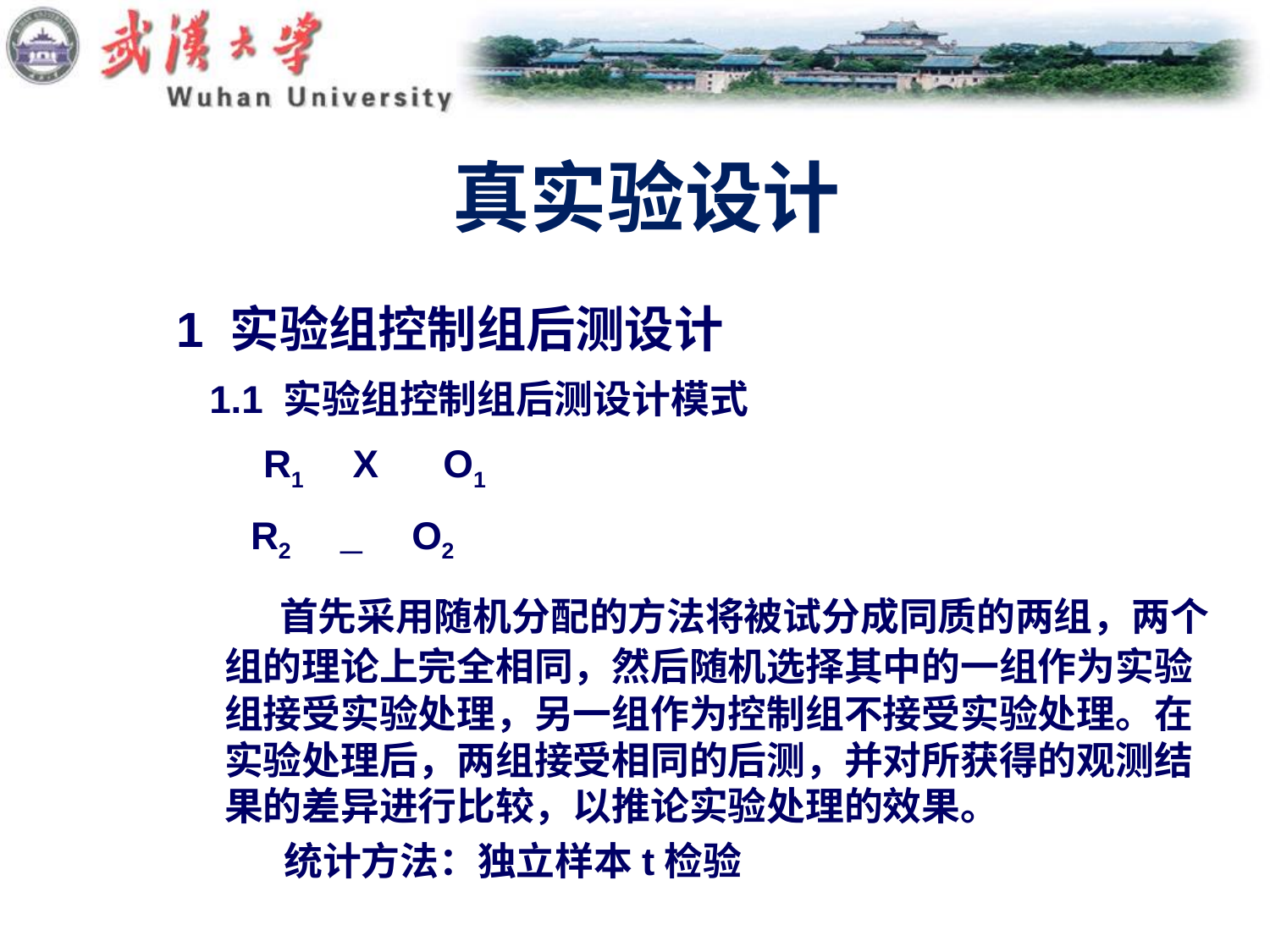

# 真实验设计
1 实验组控制组后测设计
   1.1 实验组控制组后测设计模式
        R1        X      O1
            R2        —        O2
       首先采用随机分配的方法将被试分成同质的两组，两个组的理论上完全相同，然后随机选择其中的一组作为实验组接受实验处理，另一组作为控制组不接受实验处理。在实验处理后，两组接受相同的后测，并对所获得的观测结果的差异进行比较，以推论实验处理的效果。
           统计方法：独立样本t检验